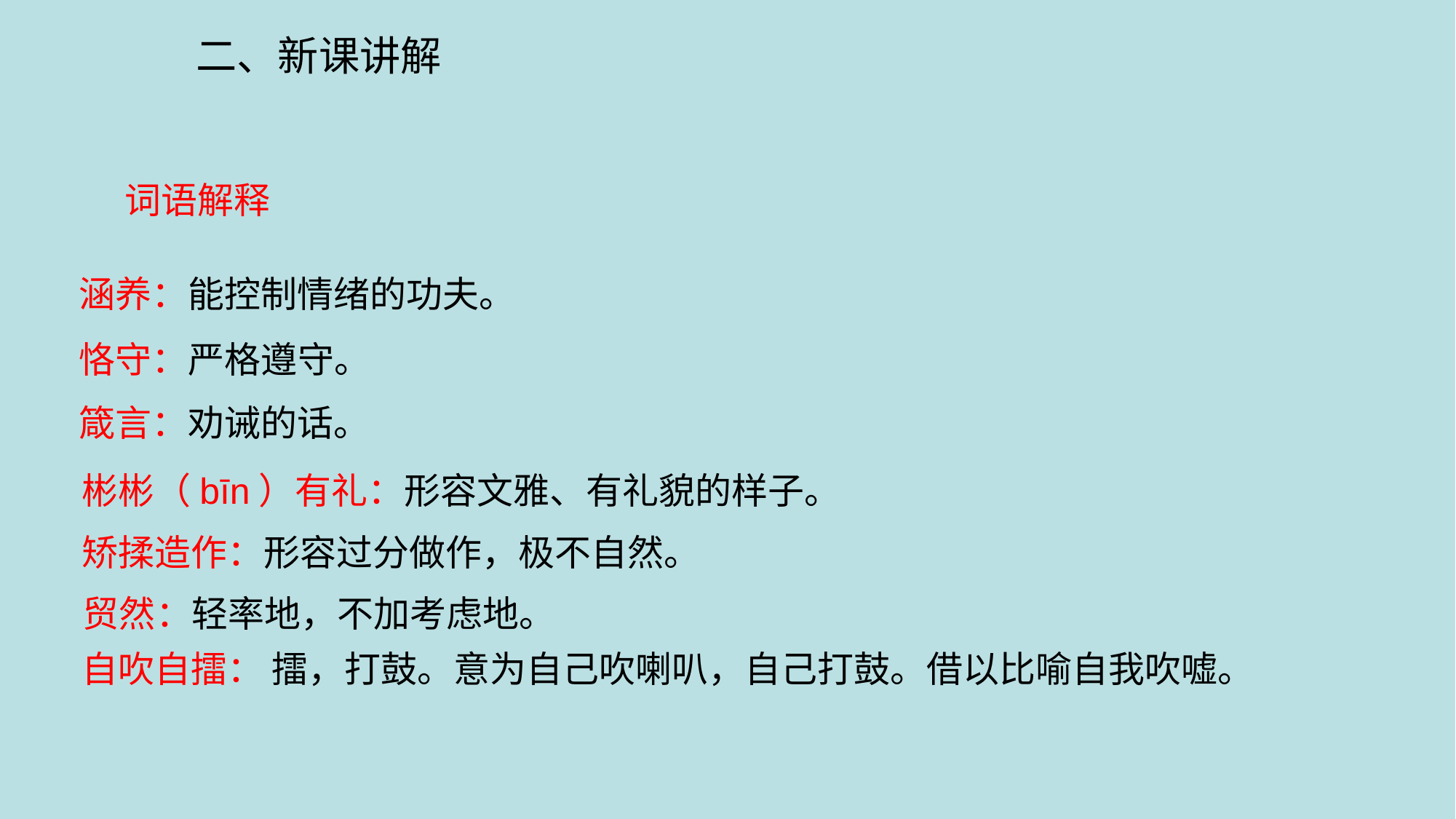

二、新课讲解

词语解释
涵养：能控制情绪的功夫。
恪守：严格遵守。
箴言：劝诫的话。
彬彬（bīn）有礼：形容文雅、有礼貌的样子。
矫揉造作：形容过分做作，极不自然。
贸然：轻率地，不加考虑地。
自吹自擂： 擂，打鼓。意为自己吹喇叭，自己打鼓。借以比喻自我吹嘘。